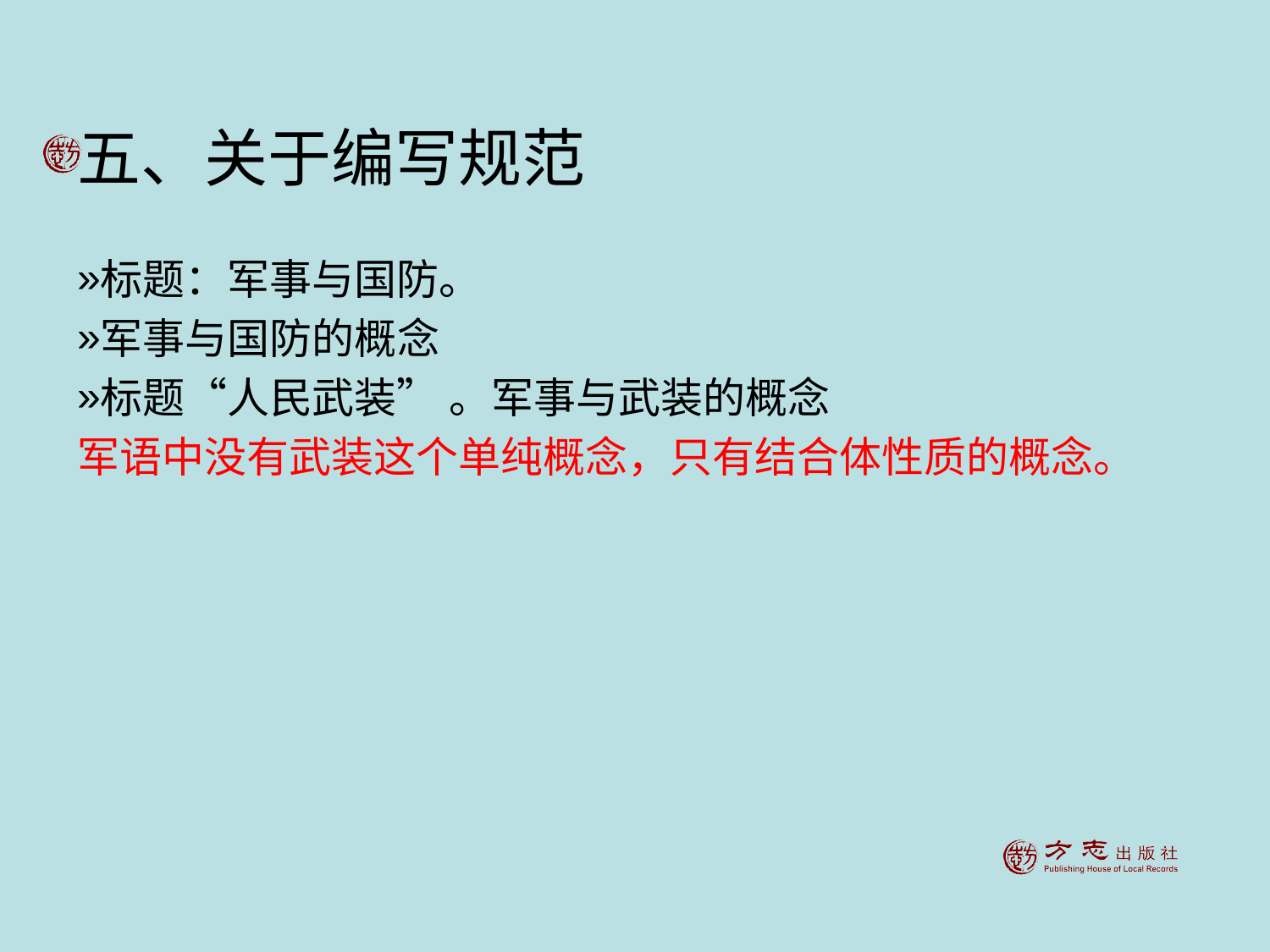

# 五、关于编写规范
标题：军事与国防。
军事与国防的概念
标题“人民武装” 。军事与武装的概念
军语中没有武装这个单纯概念，只有结合体性质的概念。